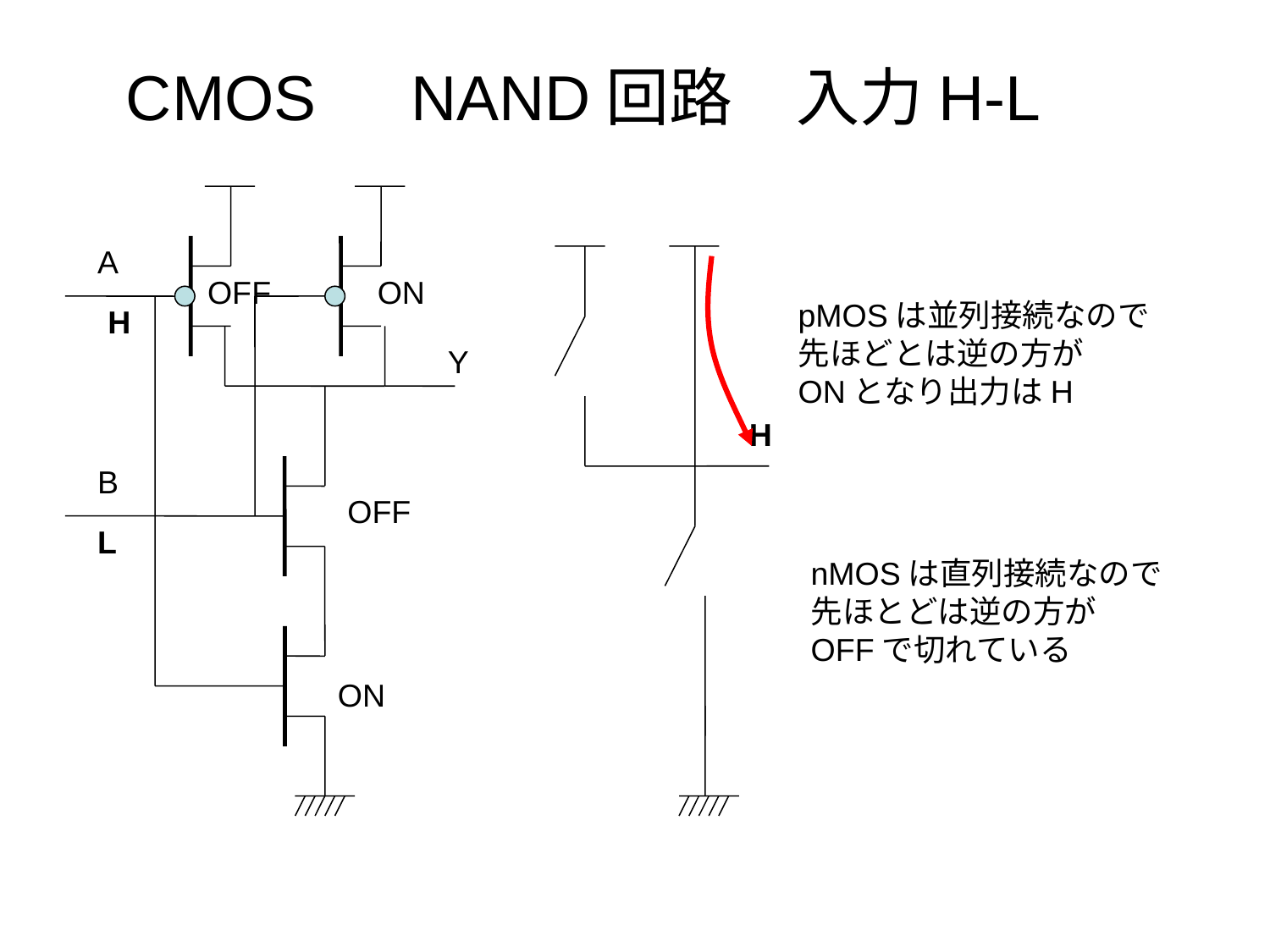

# CMOS　NAND回路　入力H-L

A

OFF

ON

pMOSは並列接続なので
先ほどとは逆の方が
ONとなり出力はH

H

Y

H
B

OFF

L

nMOSは直列接続なので
先ほとどは逆の方が
OFFで切れている

ON